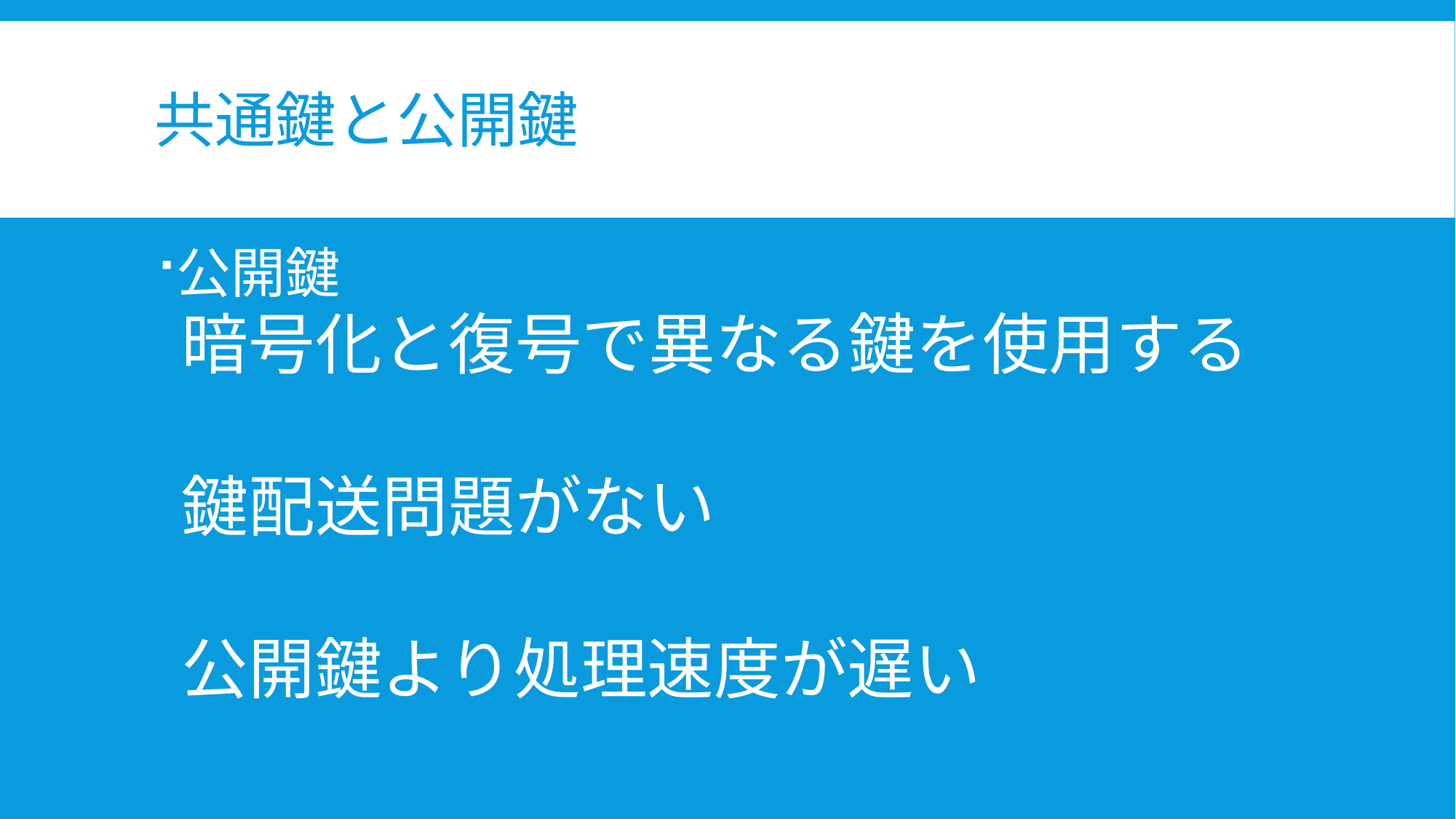

# 共通鍵と公開鍵
公開鍵
暗号化と復号で異なる鍵を使用する

鍵配送問題がない

公開鍵より処理速度が遅い